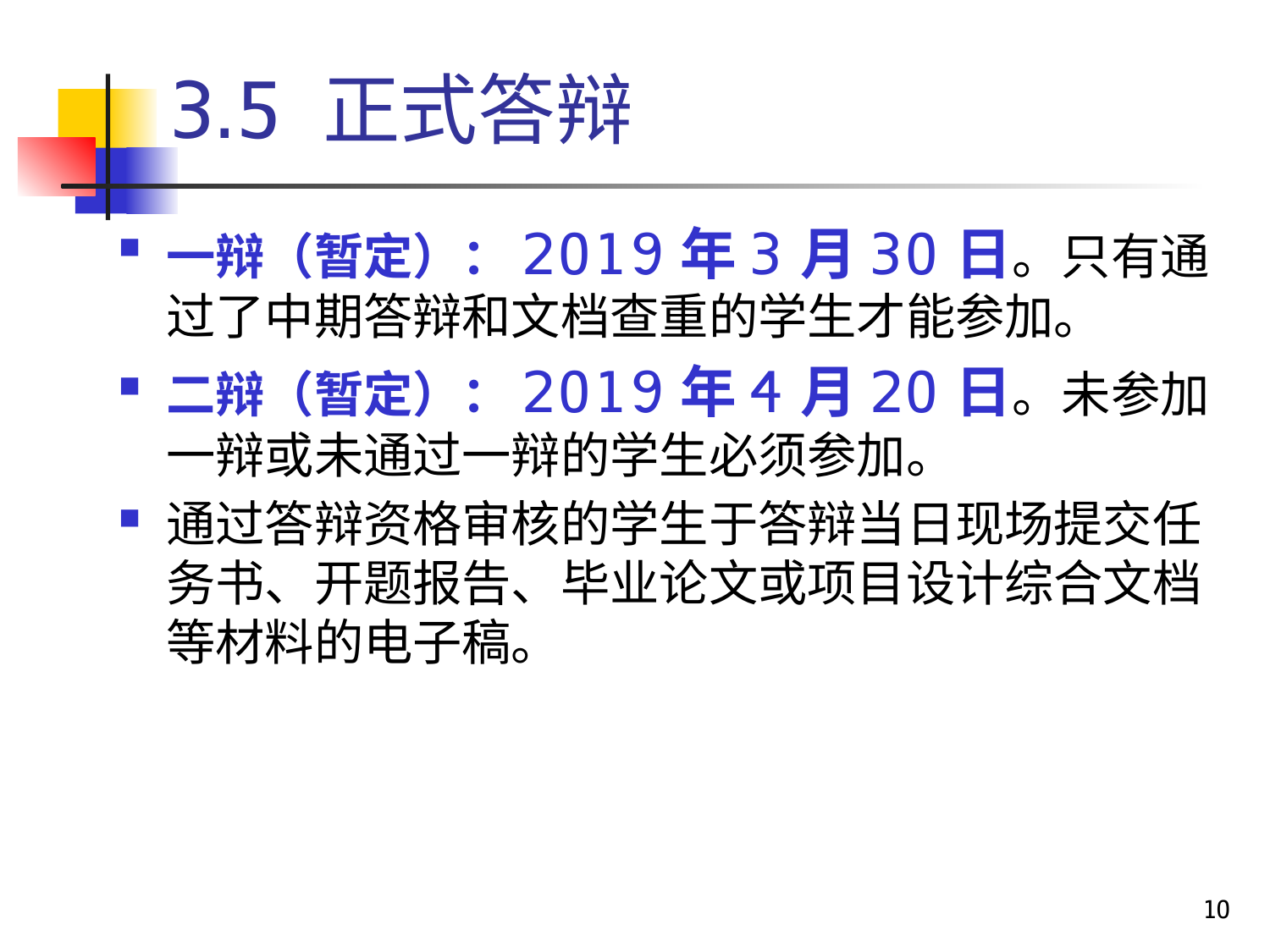

# 3.5 正式答辩
一辩（暂定）：2019年3月30日。只有通过了中期答辩和文档查重的学生才能参加。
二辩（暂定）：2019年4月20日。未参加一辩或未通过一辩的学生必须参加。
通过答辩资格审核的学生于答辩当日现场提交任务书、开题报告、毕业论文或项目设计综合文档等材料的电子稿。
10